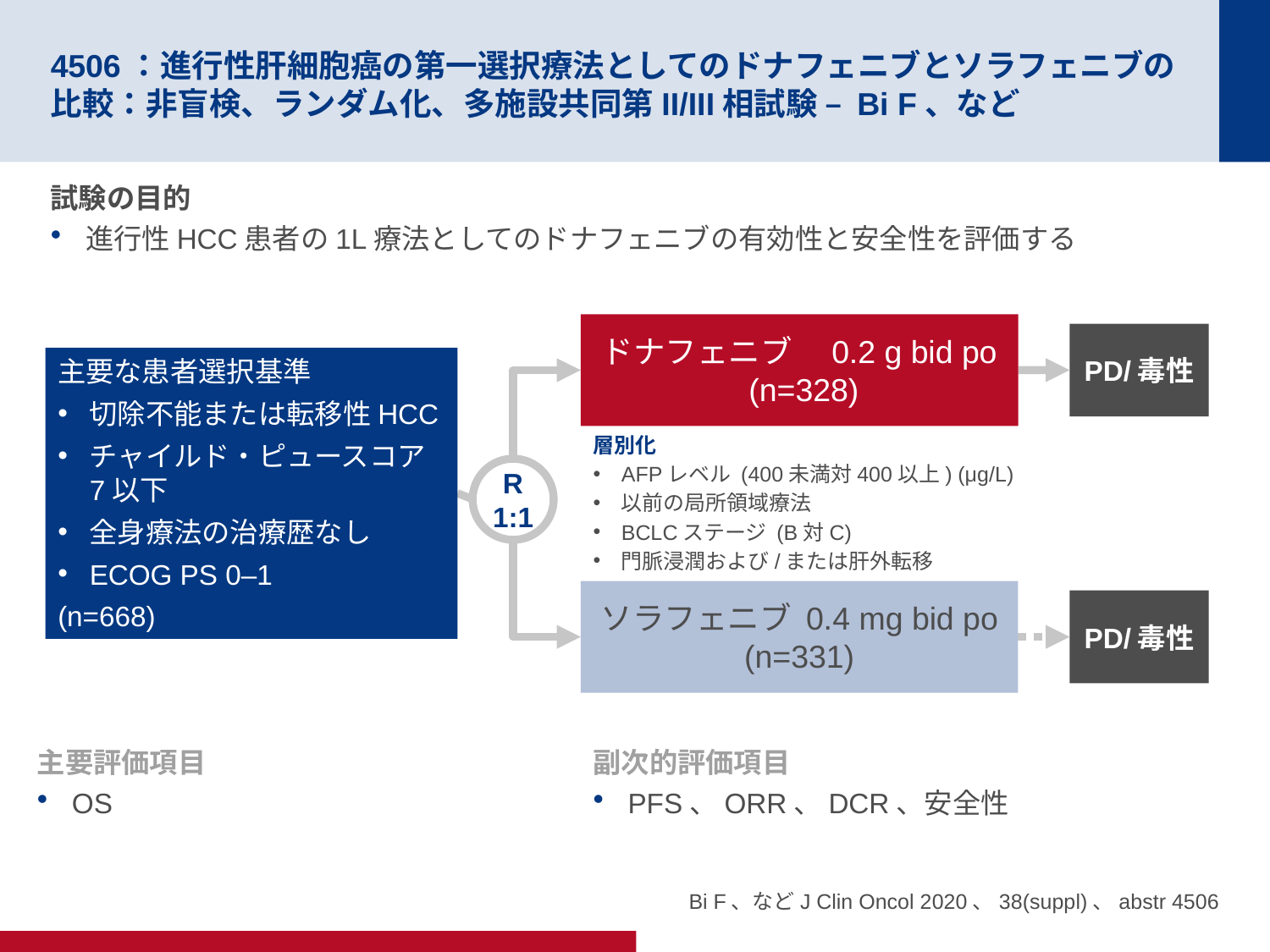

# 4506：進行性肝細胞癌の第一選択療法としてのドナフェニブとソラフェニブの比較：非盲検、ランダム化、多施設共同第II/III相試験 – Bi F、など
試験の目的
進行性HCC患者の1L療法としてのドナフェニブの有効性と安全性を評価する
ドナフェニブ　0.2 g bid po
 (n=328)
PD/毒性
主要な患者選択基準
切除不能または転移性HCC
チャイルド・ピュースコア 7以下
全身療法の治療歴なし
ECOG PS 0–1
(n=668)
層別化
AFPレベル (400未満対400以上) (μg/L)
以前の局所領域療法
BCLCステージ (B対C)
門脈浸潤および/または肝外転移
R
1:1
ソラフェニブ 0.4 mg bid po
(n=331)
PD/毒性
主要評価項目
OS

副次的評価項目
PFS、ORR、DCR、安全性
Bi F、などJ Clin Oncol 2020、38(suppl)、abstr 4506